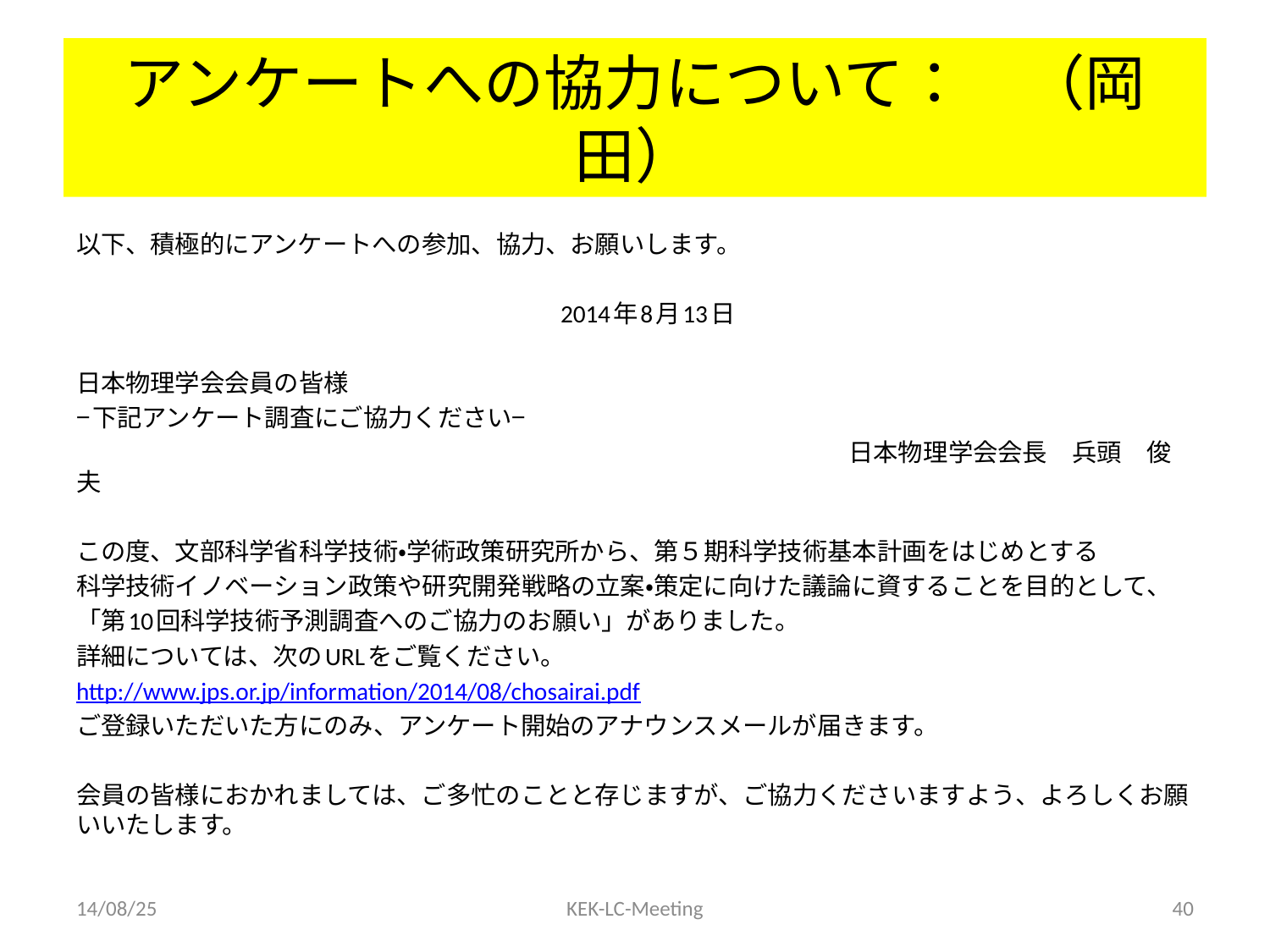

# アンケートへの協力について：　（岡田）
以下、積極的にアンケートへの参加、協力、お願いします。

                                                                                        2014年8月13日

日本物理学会会員の皆様
−下記アンケート調査にご協力ください−
　　　　 　　　　　　　　　　　　　　　　　　　　　　　　　　　日本物理学会会長　兵頭　俊夫

この度、文部科学省科学技術・学術政策研究所から、第５期科学技術基本計画をはじめとする
科学技術イノベーション政策や研究開発戦略の立案・策定に向けた議論に資することを目的として、
「第10回科学技術予測調査へのご協力のお願い」がありました。
詳細については、次のURLをご覧ください。
http://www.jps.or.jp/information/2014/08/chosairai.pdf
ご登録いただいた方にのみ、アンケート開始のアナウンスメールが届きます。

会員の皆様におかれましては、ご多忙のことと存じますが、ご協力くださいますよう、よろしくお願いいたします。
14/08/25
KEK-LC-Meeting
40